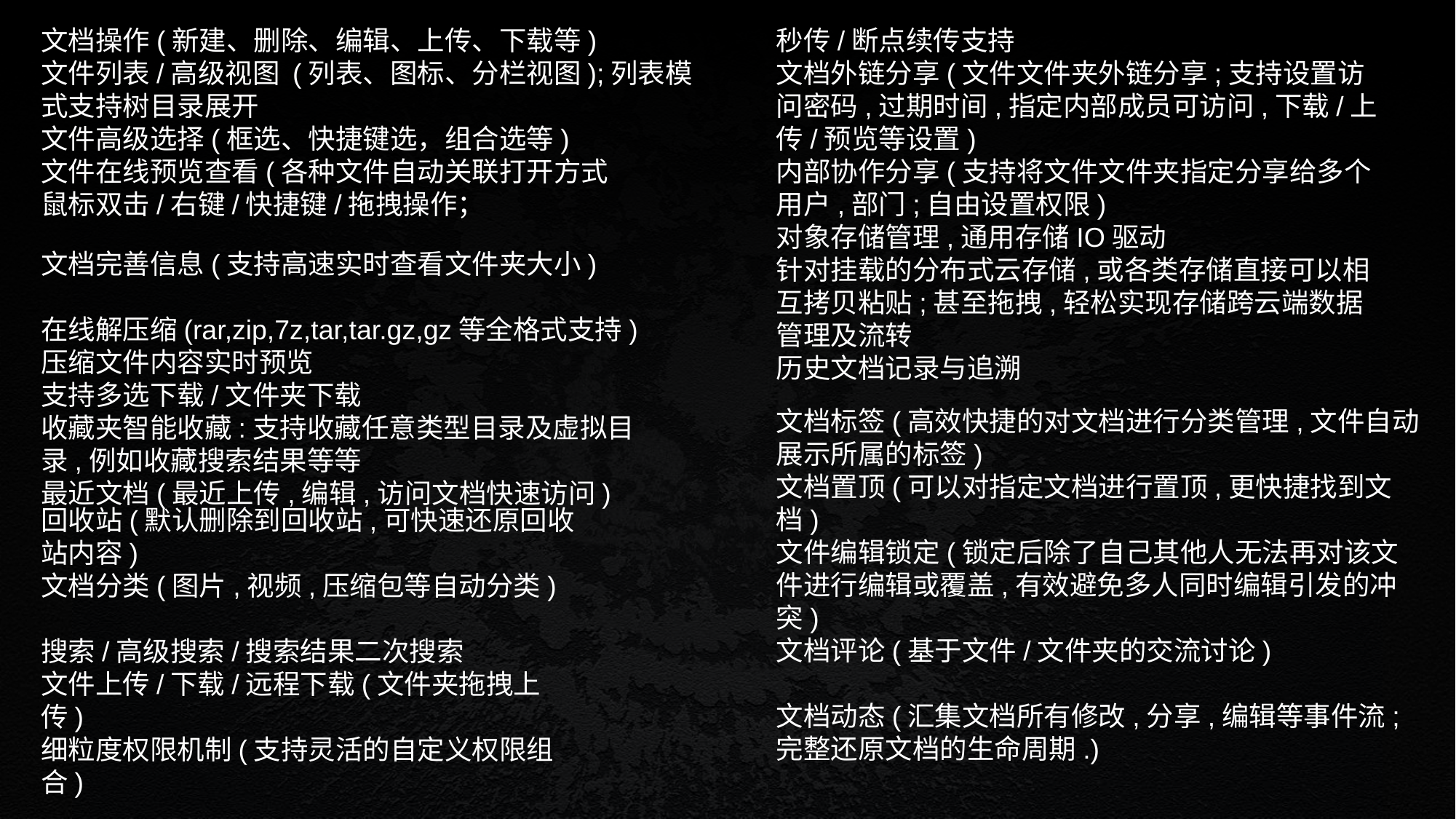

文档操作(新建、删除、编辑、上传、下载等)
文件列表/高级视图 (列表、图标、分栏视图);列表模式支持树目录展开
文件高级选择(框选、快捷键选，组合选等)
文件在线预览查看(各种文件自动关联打开方式
鼠标双击/右键/快捷键/拖拽操作；
秒传/断点续传支持
文档外链分享(文件文件夹外链分享;支持设置访问密码,过期时间,指定内部成员可访问,下载/上传/预览等设置)
内部协作分享(支持将文件文件夹指定分享给多个用户,部门;自由设置权限)
对象存储管理,通用存储IO驱动
针对挂载的分布式云存储,或各类存储直接可以相互拷贝粘贴;甚至拖拽,轻松实现存储跨云端数据管理及流转
历史文档记录与追溯
文档完善信息(支持高速实时查看文件夹大小)
在线解压缩(rar,zip,7z,tar,tar.gz,gz等全格式支持)
压缩文件内容实时预览
支持多选下载/文件夹下载
收藏夹智能收藏:支持收藏任意类型目录及虚拟目录,例如收藏搜索结果等等
最近文档(最近上传,编辑,访问文档快速访问)
文档标签(高效快捷的对文档进行分类管理,文件自动展示所属的标签)
文档置顶(可以对指定文档进行置顶,更快捷找到文档)
文件编辑锁定(锁定后除了自己其他人无法再对该文件进行编辑或覆盖,有效避免多人同时编辑引发的冲突)
文档评论(基于文件/文件夹的交流讨论)
文档动态(汇集文档所有修改,分享,编辑等事件流; 完整还原文档的生命周期.)
回收站(默认删除到回收站,可快速还原回收站内容)
文档分类(图片,视频,压缩包等自动分类)
搜索/高级搜索/搜索结果二次搜索
文件上传/下载/远程下载(文件夹拖拽上传)
细粒度权限机制(支持灵活的自定义权限组合)